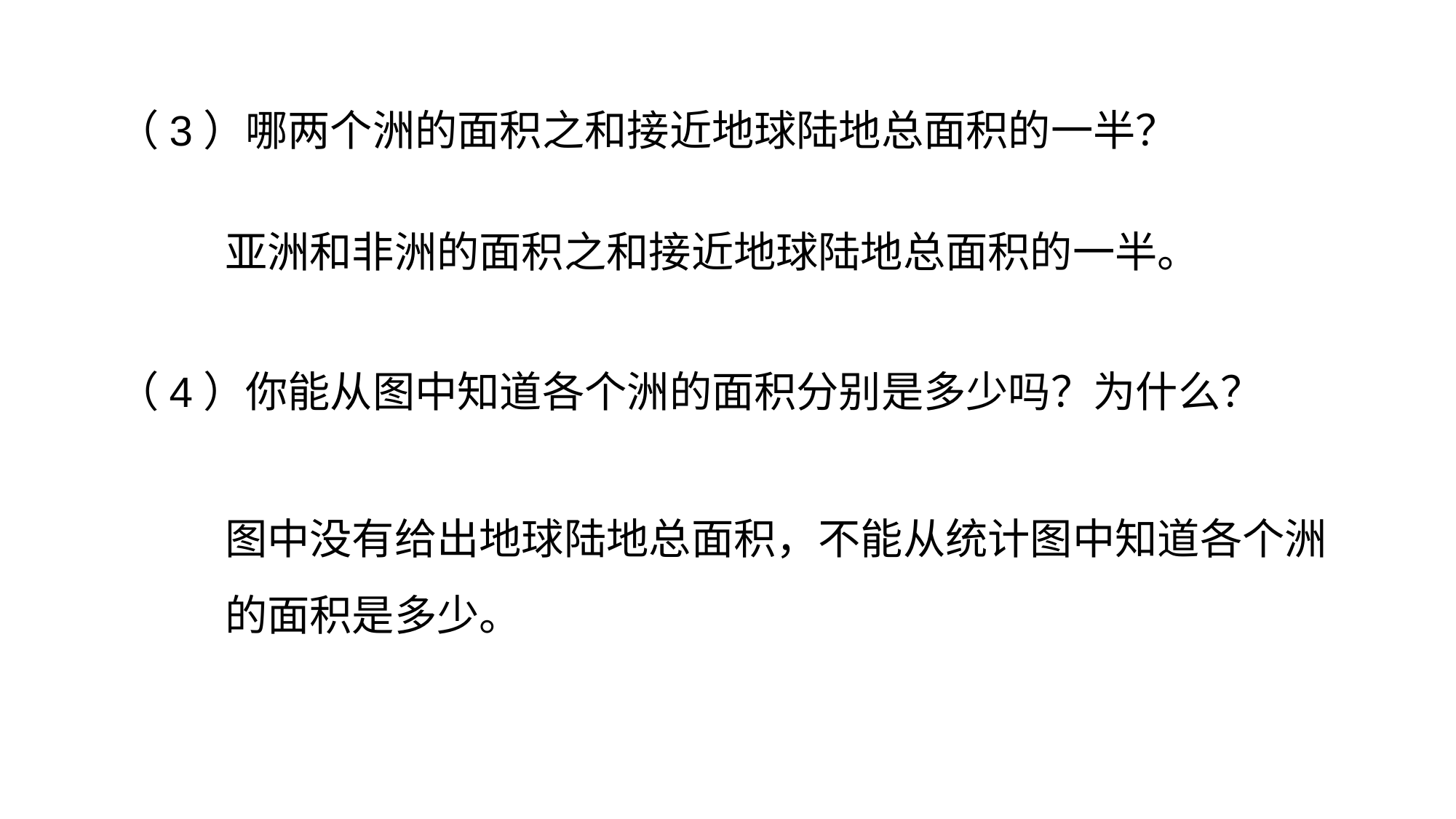

（3）哪两个洲的面积之和接近地球陆地总面积的一半？
亚洲和非洲的面积之和接近地球陆地总面积的一半。
（4）你能从图中知道各个洲的面积分别是多少吗？为什么？
图中没有给出地球陆地总面积，不能从统计图中知道各个洲的面积是多少。